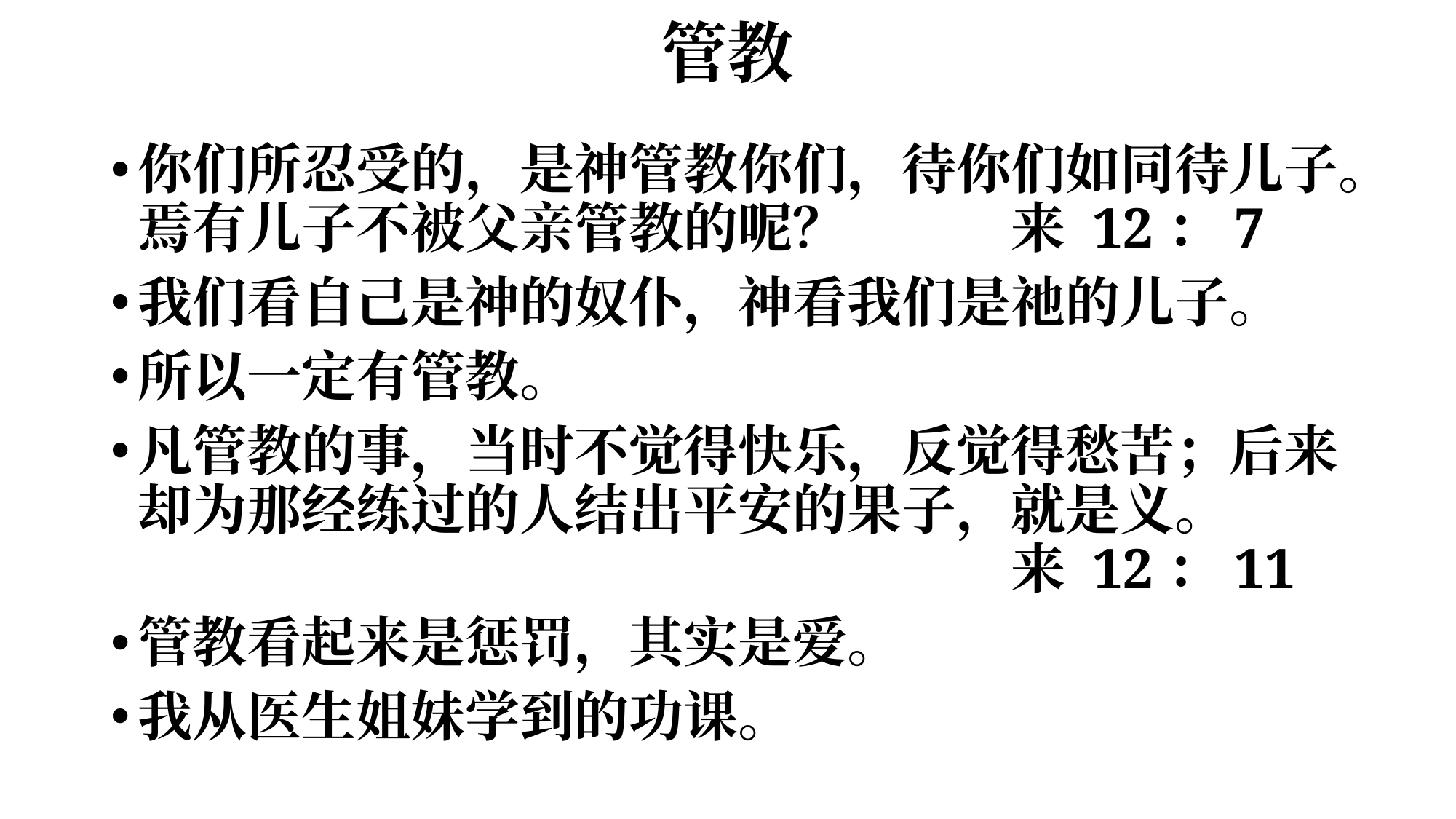

# 管教
你们所忍受的，是神管教你们，待你们如同待儿子。焉有儿子不被父亲管教的呢？		来 12：7
我们看自己是神的奴仆，神看我们是祂的儿子。
所以一定有管教。
凡管教的事，当时不觉得快乐，反觉得愁苦；后来却为那经练过的人结出平安的果子，就是义。									来 12：11
管教看起来是惩罚，其实是爱。
我从医生姐妹学到的功课。